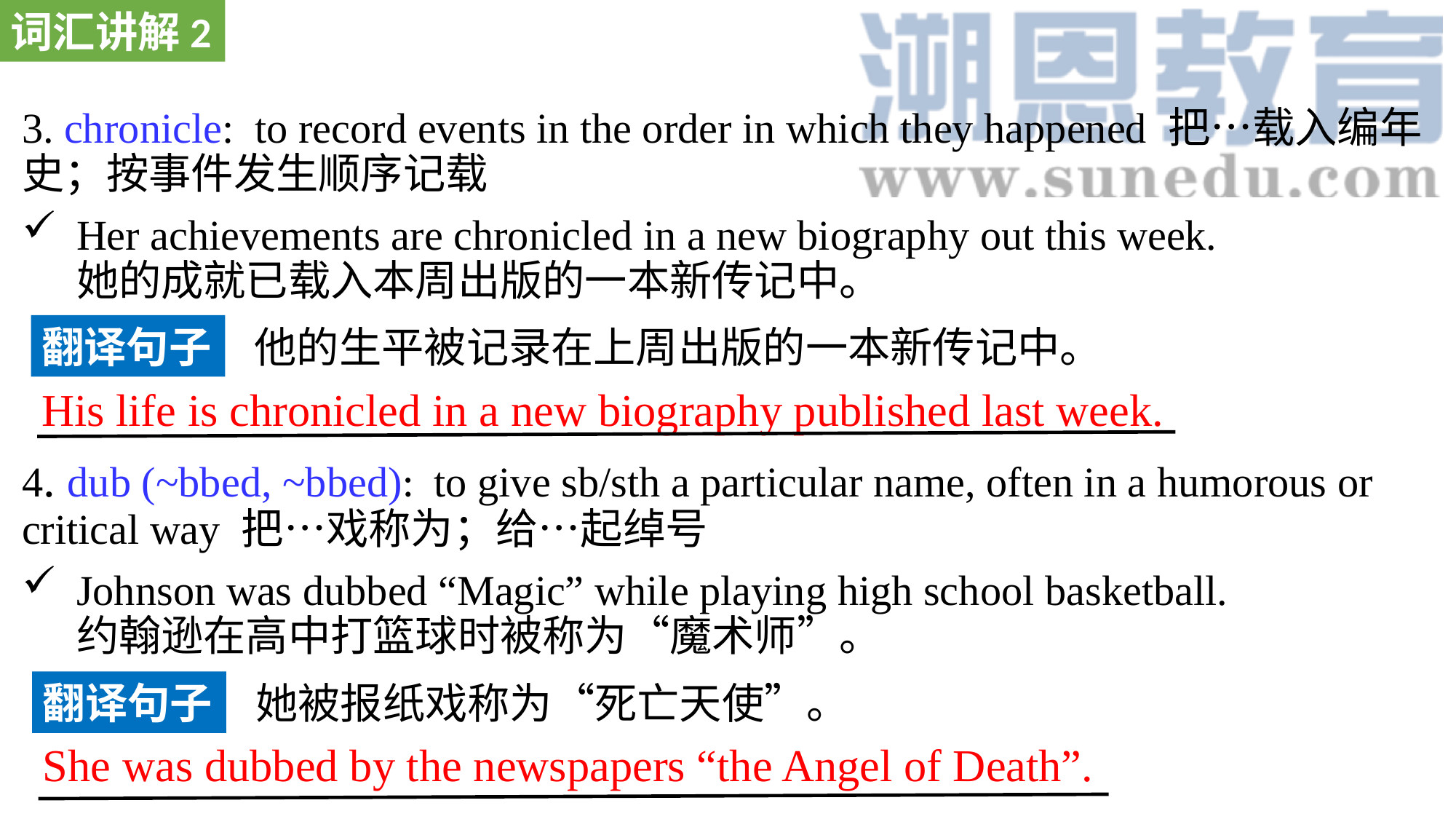

词汇讲解2
3. chronicle:  to record events in the order in which they happened 把…载入编年史；按事件发生顺序记载
Her achievements are chronicled in a new biography out this week.                  她的成就已载入本周出版的一本新传记中。

4. dub (~bbed, ~bbed):  to give sb/sth a particular name, often in a humorous or critical way 把…戏称为；给…起绰号
Johnson was dubbed “Magic” while playing high school basketball.                 约翰逊在高中打篮球时被称为“魔术师”。
翻译句子
他的生平被记录在上周出版的一本新传记中。
His life is chronicled in a new biography published last week.
翻译句子
她被报纸戏称为“死亡天使”。
She was dubbed by the newspapers “the Angel of Death”.